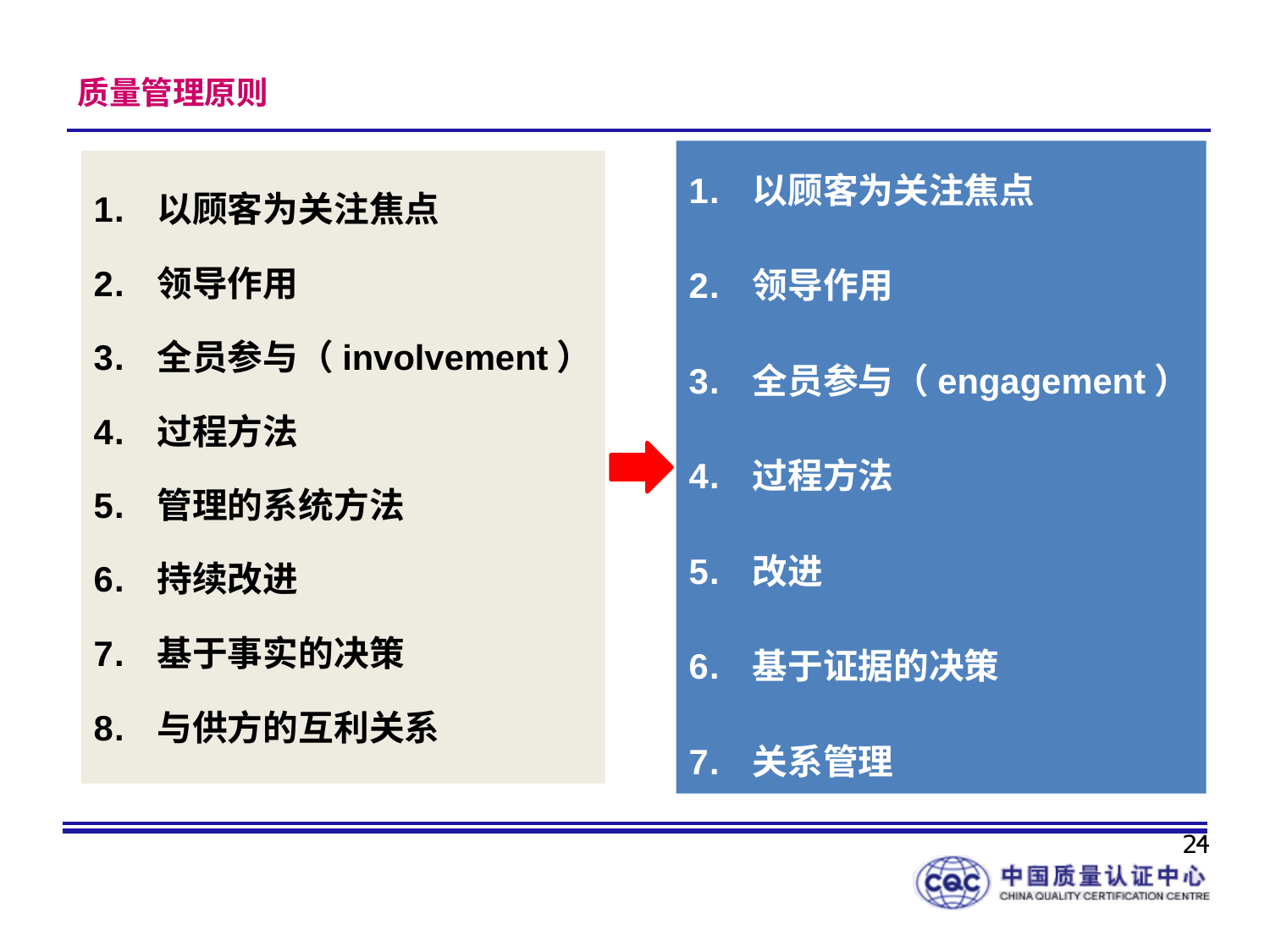

# 质量管理原则
以顾客为关注焦点
领导作用
全员参与（engagement）
过程方法
改进
基于证据的决策
关系管理
以顾客为关注焦点
领导作用
全员参与（involvement）
过程方法
管理的系统方法
持续改进
基于事实的决策
与供方的互利关系

24